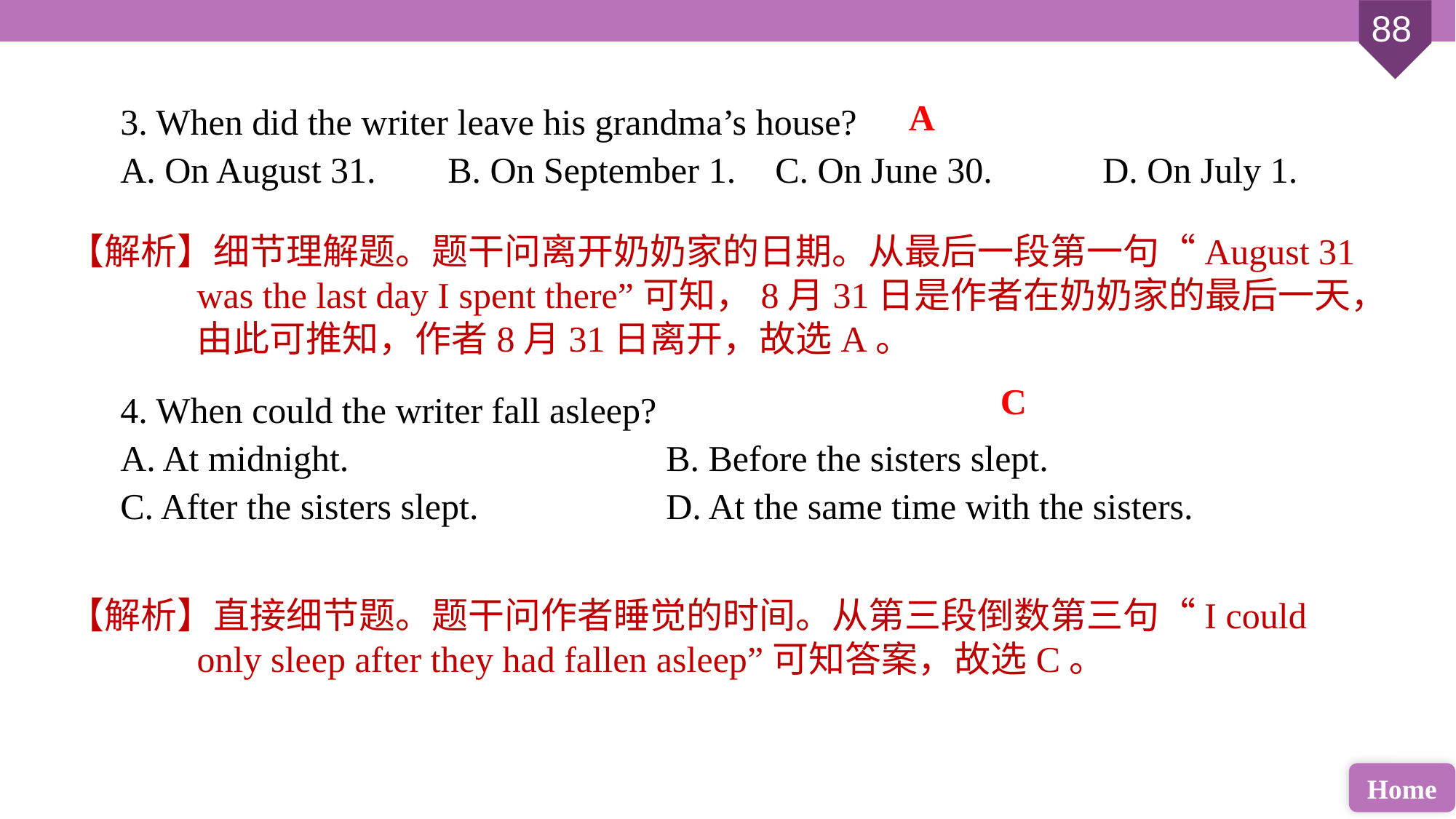

3. When did the writer leave his grandma’s house?
A. On August 31. 	B. On September 1. 	C. On June 30. 	D. On July 1.

4. When could the writer fall asleep?
A. At midnight. 			B. Before the sisters slept.
C. After the sisters slept. 		D. At the same time with the sisters.
A
【解析】细节理解题。题干问离开奶奶家的日期。从最后一段第一句“August 31 was the last day I spent there”可知，8月31日是作者在奶奶家的最后一天，由此可推知，作者8月31日离开，故选A。
C
【解析】直接细节题。题干问作者睡觉的时间。从第三段倒数第三句“I could only sleep after they had fallen asleep”可知答案，故选C。